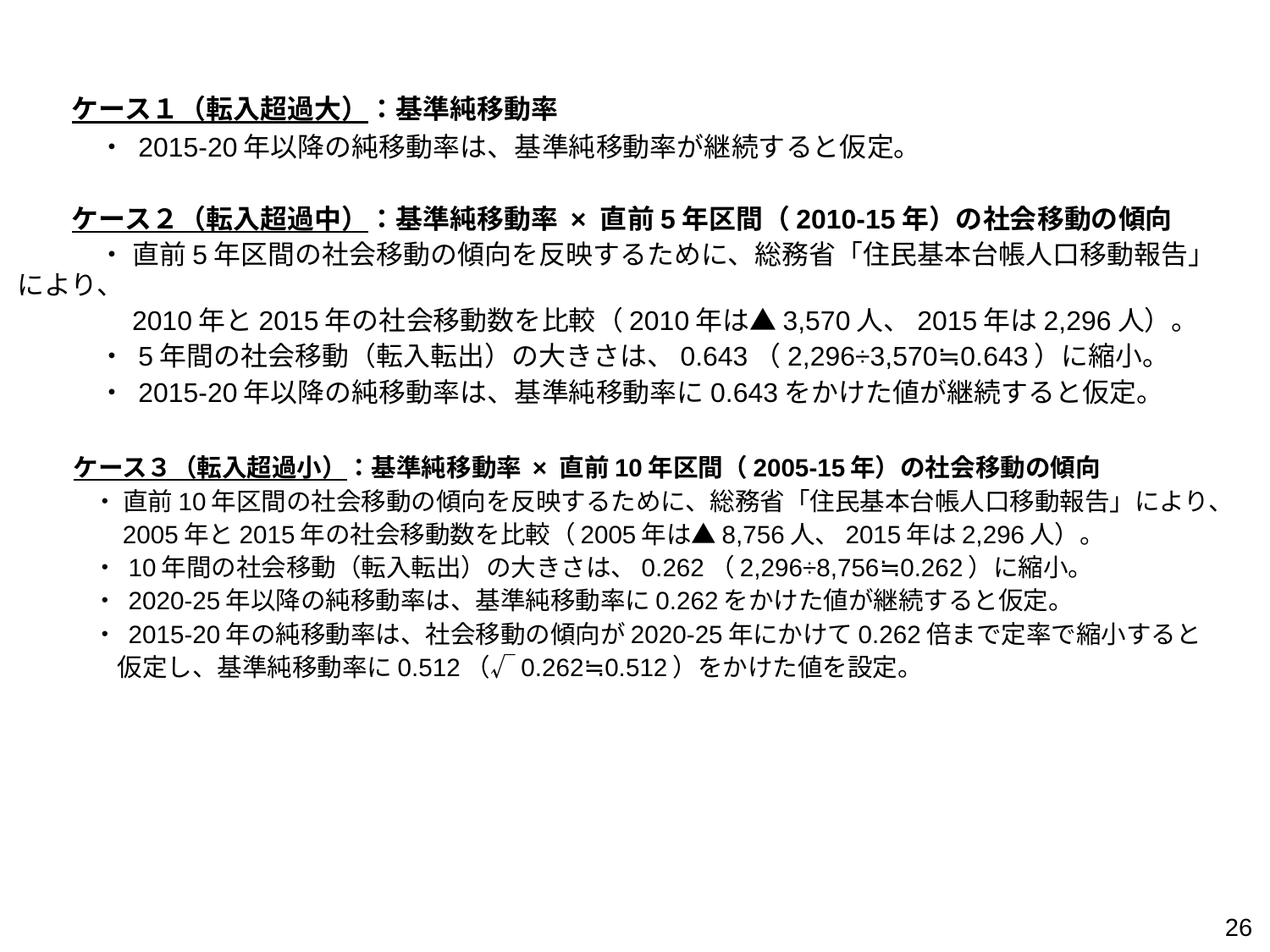

ケース１（転入超過大）：基準純移動率
　　　・ 2015-20年以降の純移動率は、基準純移動率が継続すると仮定。

　　ケース２（転入超過中）：基準純移動率 × 直前5年区間（2010-15年）の社会移動の傾向
　　　・ 直前5年区間の社会移動の傾向を反映するために、総務省「住民基本台帳人口移動報告」により、
　　　　2010年と2015年の社会移動数を比較（2010年は▲3,570人、2015年は2,296人）。
　　　・ 5年間の社会移動（転入転出）の大きさは、0.643（2,296÷3,570≒0.643）に縮小。
　　　・ 2015-20年以降の純移動率は、基準純移動率に0.643をかけた値が継続すると仮定。
　　 ケース３（転入超過小）：基準純移動率 × 直前10年区間（2005-15年）の社会移動の傾向
　　　・ 直前10年区間の社会移動の傾向を反映するために、総務省「住民基本台帳人口移動報告」により、
　　　　2005年と2015年の社会移動数を比較（2005年は▲8,756人、2015年は2,296人）。
　　　・ 10年間の社会移動（転入転出）の大きさは、0.262（2,296÷8,756≒0.262）に縮小。
　　　・ 2020-25年以降の純移動率は、基準純移動率に0.262をかけた値が継続すると仮定。
　　　・ 2015-20年の純移動率は、社会移動の傾向が2020-25年にかけて0.262倍まで定率で縮小すると
　　　　仮定し、基準純移動率に0.512（√0.262≒0.512）をかけた値を設定。
26